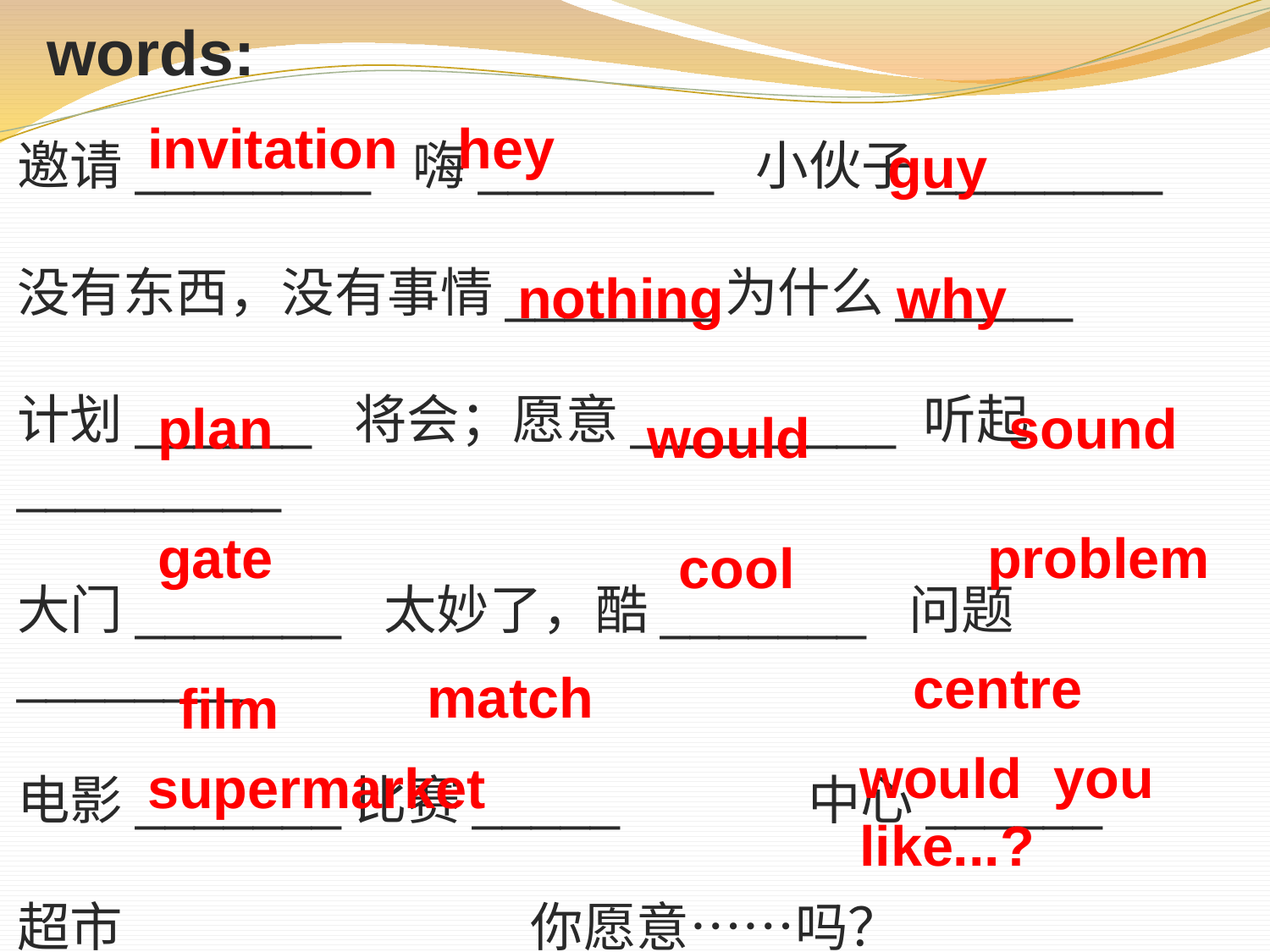

words:
invitation
hey
邀请________  嗨________  小伙子________

没有东西，没有事情_______为什么______

计划______  将会；愿意_________ 听起_________

大门_______  太妙了，酷_______  问题________

电影_______比赛_____            中心______

超市____________  你愿意……吗？____________
guy
nothing
why
plan
  sound
would
gate
problem
  cool
 centre
match
  film
would  you like...?
supermarket